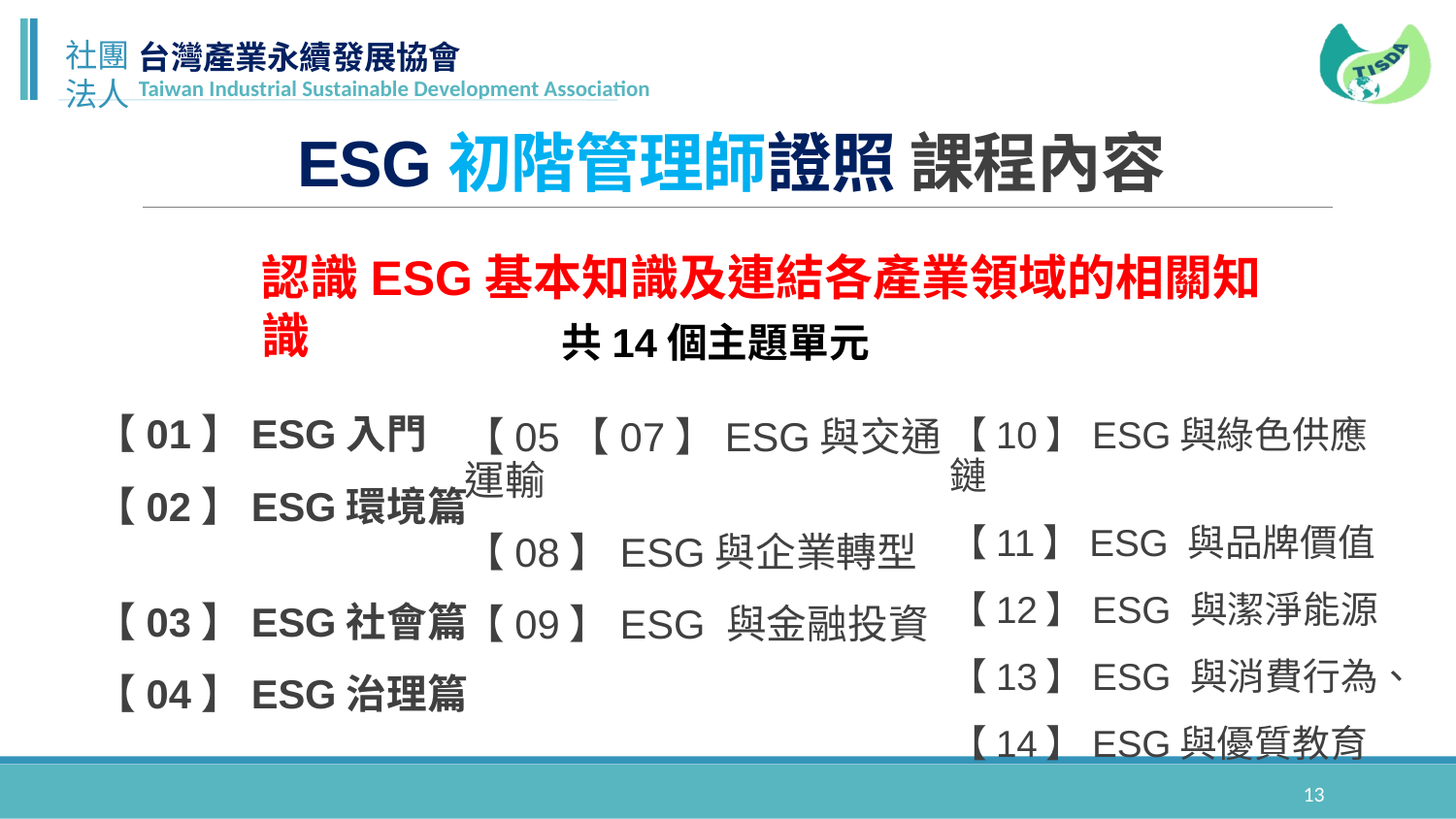

# ESG初階管理師證照 課程內容
認識ESG基本知識及連結各產業領域的相關知識
共14個主題單元
【01】ESG入門
【02】ESG環境篇
【03】ESG社會篇
【04】ESG治理篇
【05【07】ESG與交通運輸
【08】ESG與企業轉型
【09】ESG 與金融投資

【10】ESG與綠色供應鏈
【11】ESG 與品牌價值
【12】ESG 與潔淨能源
【13】ESG 與消費行為、
【14】ESG與優質教育

13